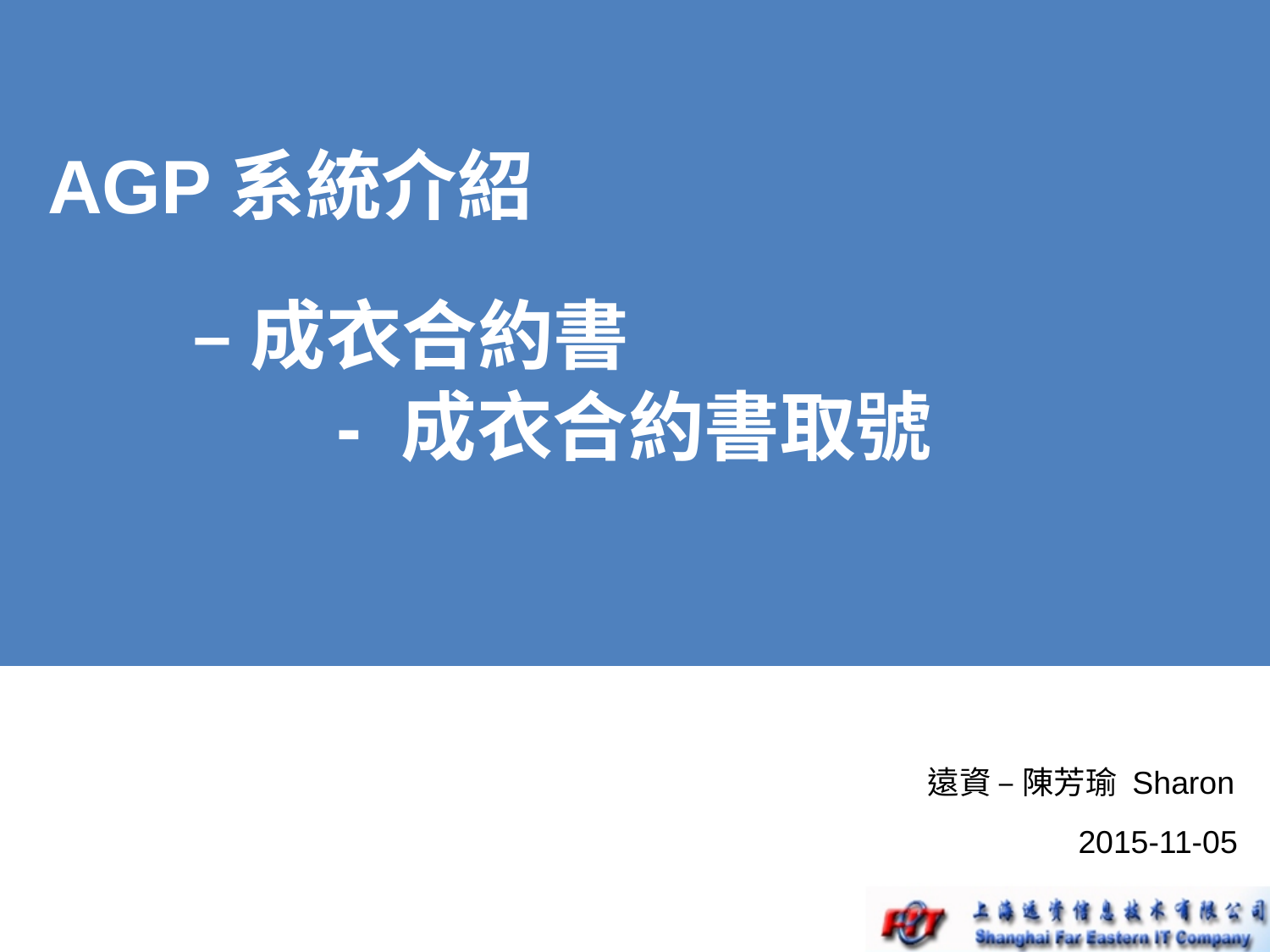

# AGP系統介紹 – 成衣合約書 - 成衣合約書取號
遠資 – 陳芳瑜 Sharon
                 2015-11-05